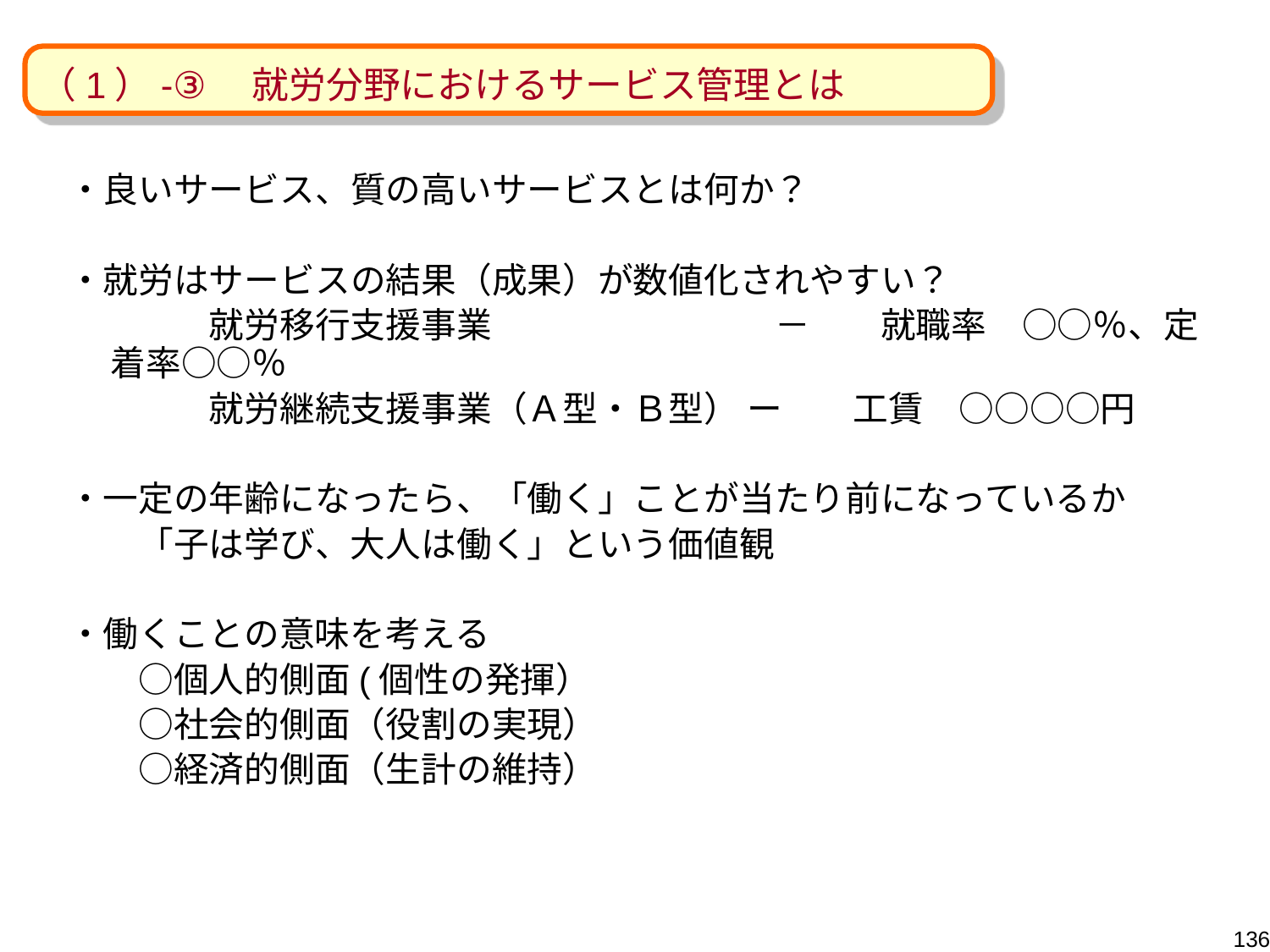

（1）-③　就労分野におけるサービス管理とは
・良いサービス、質の高いサービスとは何か？

・就労はサービスの結果（成果）が数値化されやすい？
　　　　就労移行支援事業　　　　　　　　－　　就職率　○○％、定着率○○％
　　　　就労継続支援事業（Ａ型・Ｂ型） ー　　工賃　○○○○円

・一定の年齢になったら、「働く」ことが当たり前になっているか
　　「子は学び、大人は働く」という価値観

・働くことの意味を考える
　　○個人的側面(個性の発揮）
　　○社会的側面（役割の実現）
　　○経済的側面（生計の維持）
136